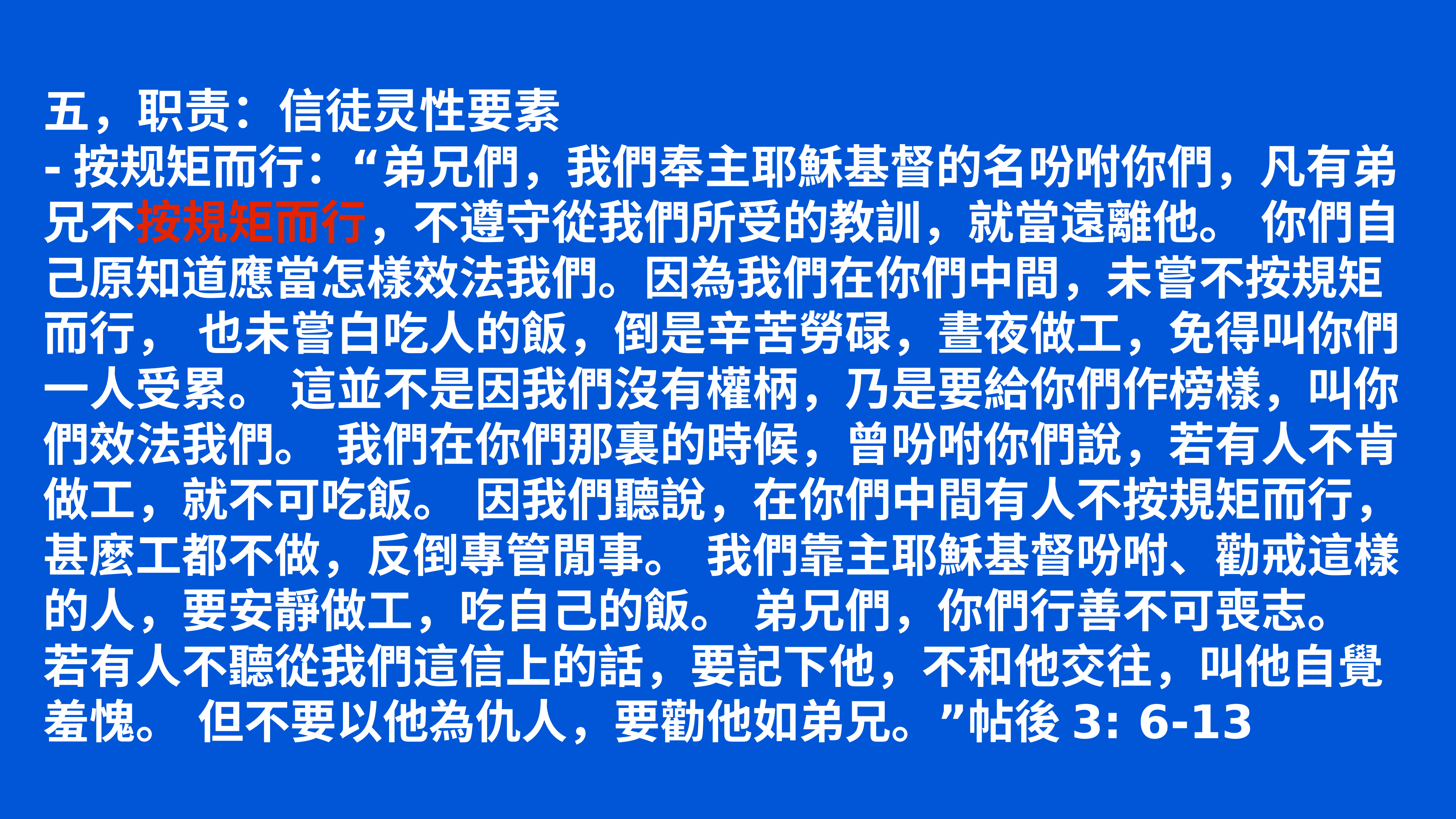

五，职责：信徒灵性要素
-按规矩而行：“弟兄們，我們奉主耶穌基督的名吩咐你們，凡有弟兄不按規矩而行，不遵守從我們所受的教訓，就當遠離他。 你們自己原知道應當怎樣效法我們。因為我們在你們中間，未嘗不按規矩而行， 也未嘗白吃人的飯，倒是辛苦勞碌，晝夜做工，免得叫你們一人受累。 這並不是因我們沒有權柄，乃是要給你們作榜樣，叫你們效法我們。 我們在你們那裏的時候，曾吩咐你們說，若有人不肯做工，就不可吃飯。 因我們聽說，在你們中間有人不按規矩而行，甚麼工都不做，反倒專管閒事。 我們靠主耶穌基督吩咐、勸戒這樣的人，要安靜做工，吃自己的飯。 弟兄們，你們行善不可喪志。 若有人不聽從我們這信上的話，要記下他，不和他交往，叫他自覺羞愧。 但不要以他為仇人，要勸他如弟兄。”帖後3: 6-13